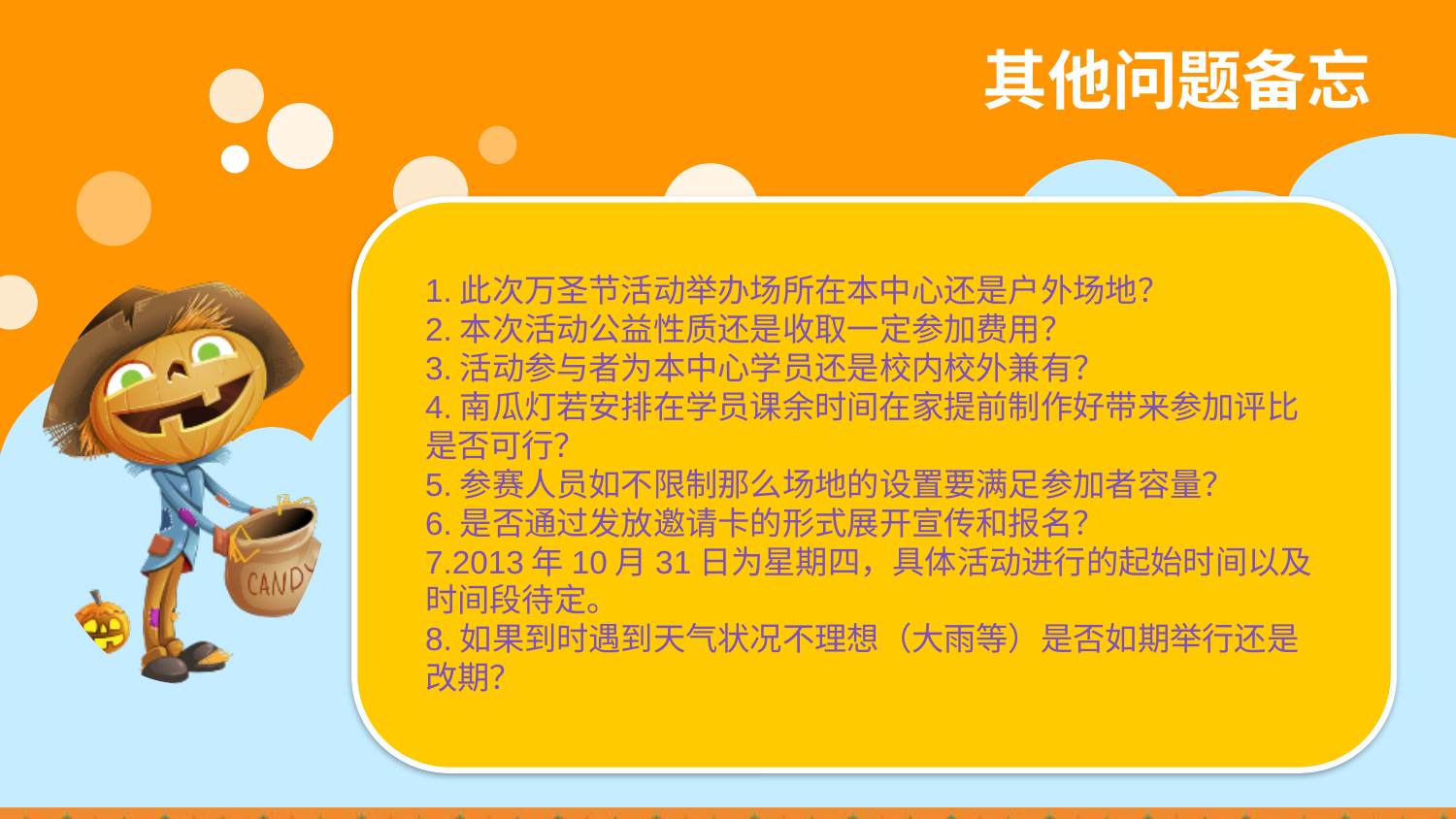

01
www.websitename.com

其他问题备忘
#

1.此次万圣节活动举办场所在本中心还是户外场地？
2.本次活动公益性质还是收取一定参加费用？
3.活动参与者为本中心学员还是校内校外兼有？
4.南瓜灯若安排在学员课余时间在家提前制作好带来参加评比是否可行？
5.参赛人员如不限制那么场地的设置要满足参加者容量？
6.是否通过发放邀请卡的形式展开宣传和报名？
7.2013年10月31日为星期四，具体活动进行的起始时间以及时间段待定。
8.如果到时遇到天气状况不理想（大雨等）是否如期举行还是改期？